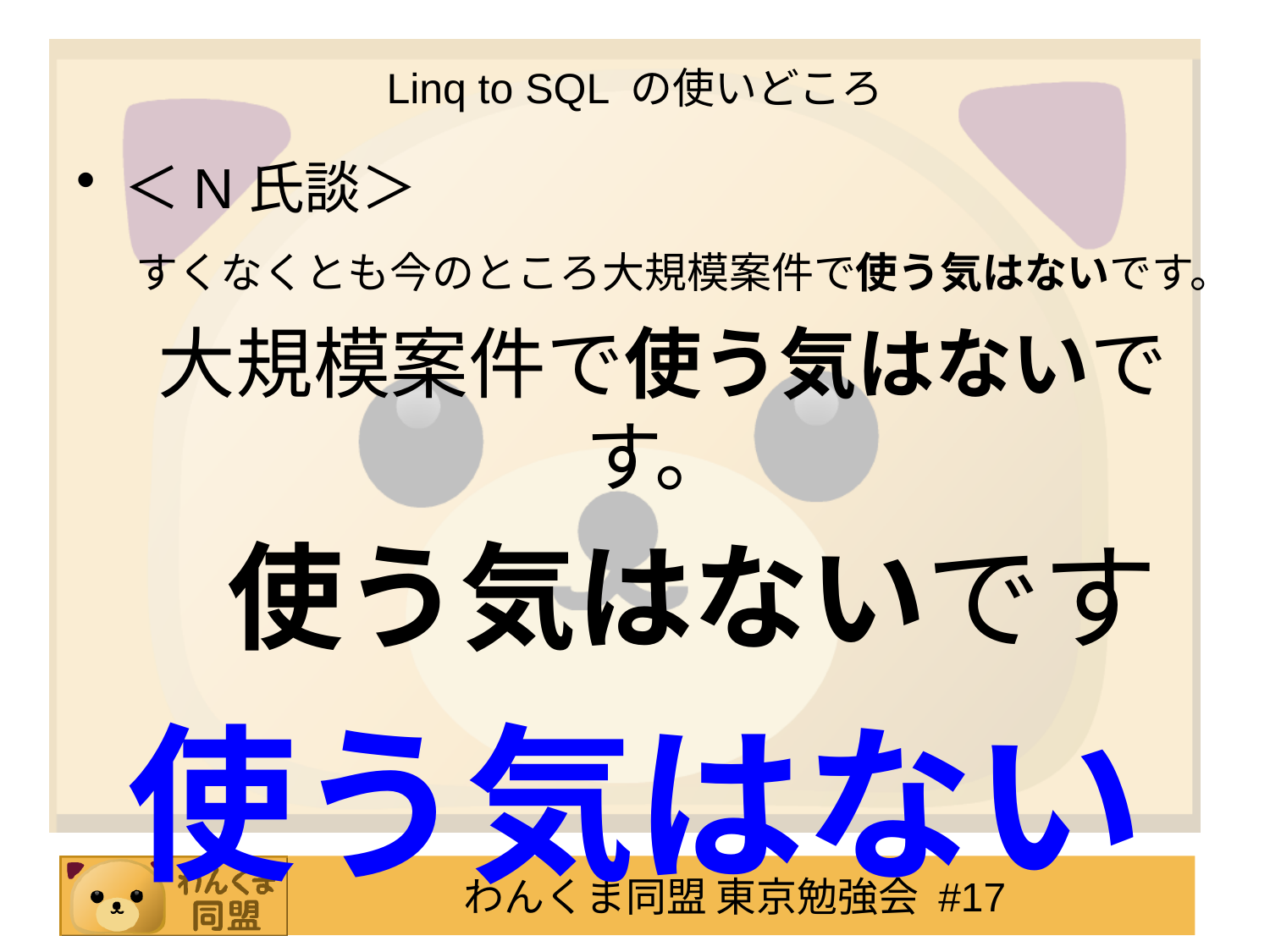

# Linq to SQL の使いどころ
＜N氏談＞
　すくなくとも今のところ大規模案件で使う気はないです。
　大規模案件で使う気はないです。
　使う気はないです
使う気はない